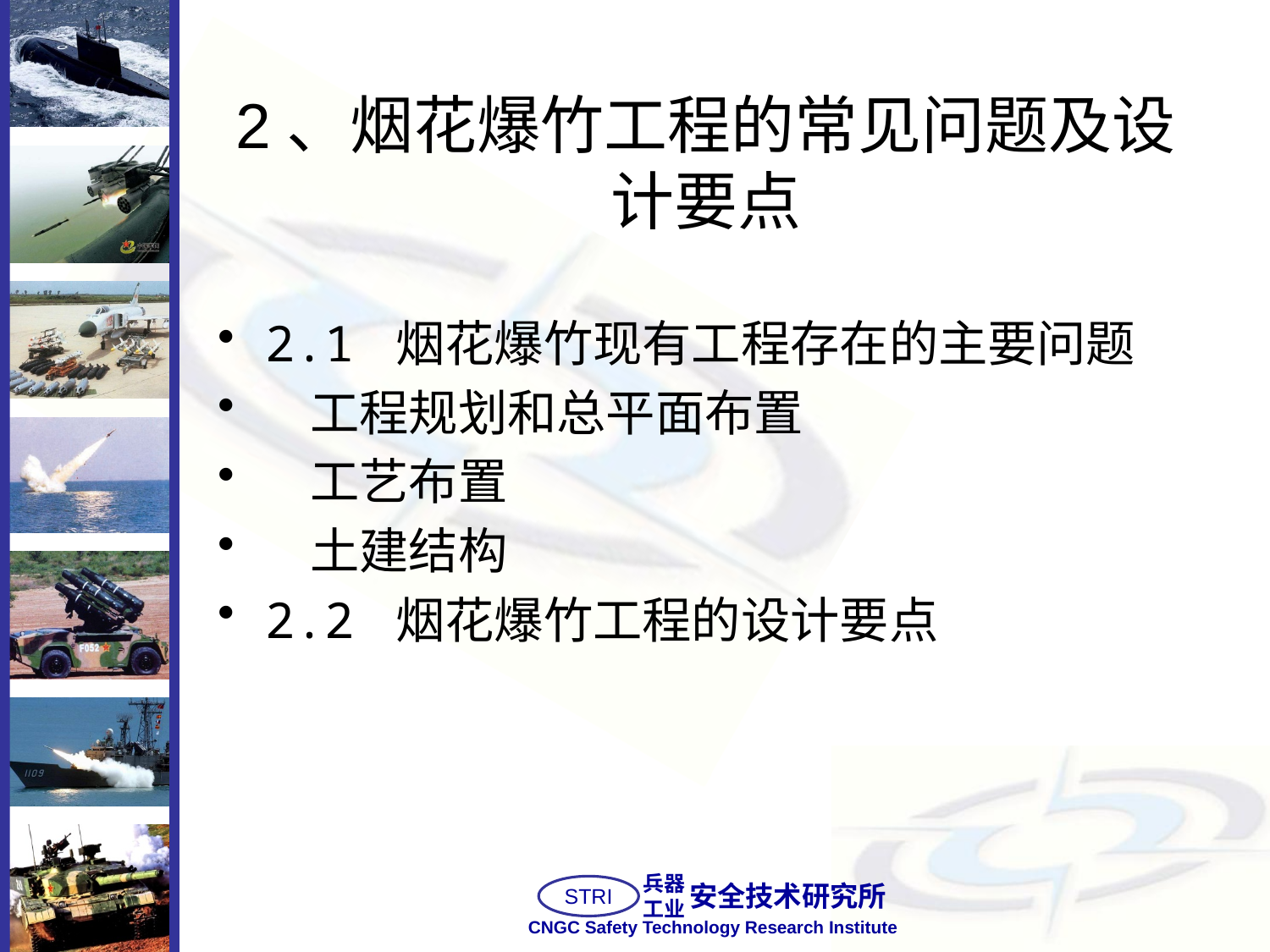

# 2、烟花爆竹工程的常见问题及设计要点
2.1 烟花爆竹现有工程存在的主要问题
   工程规划和总平面布置
   工艺布置
   土建结构
2.2 烟花爆竹工程的设计要点